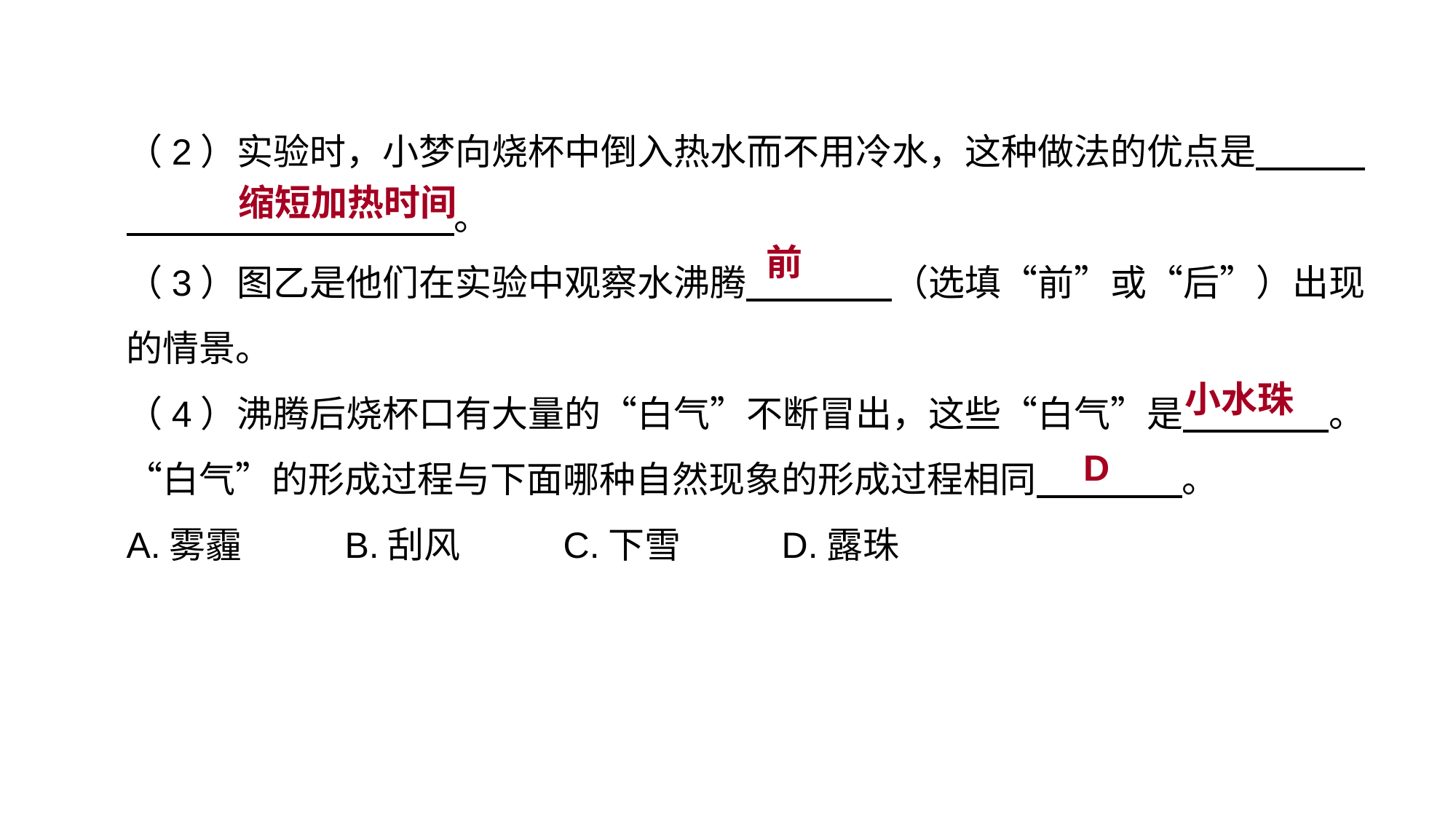

（2）实验时，小梦向烧杯中倒入热水而不用冷水，这种做法的优点是　　　　　　　　　　　　。
（3）图乙是他们在实验中观察水沸腾　　　　（选填“前”或“后”）出现的情景。
（4）沸腾后烧杯口有大量的“白气”不断冒出，这些“白气”是　　　　。“白气”的形成过程与下面哪种自然现象的形成过程相同　　　　。
A.雾霾	B.刮风	C.下雪	D.露珠
缩短加热时间
前
实验突破 素养提升
小水珠
D